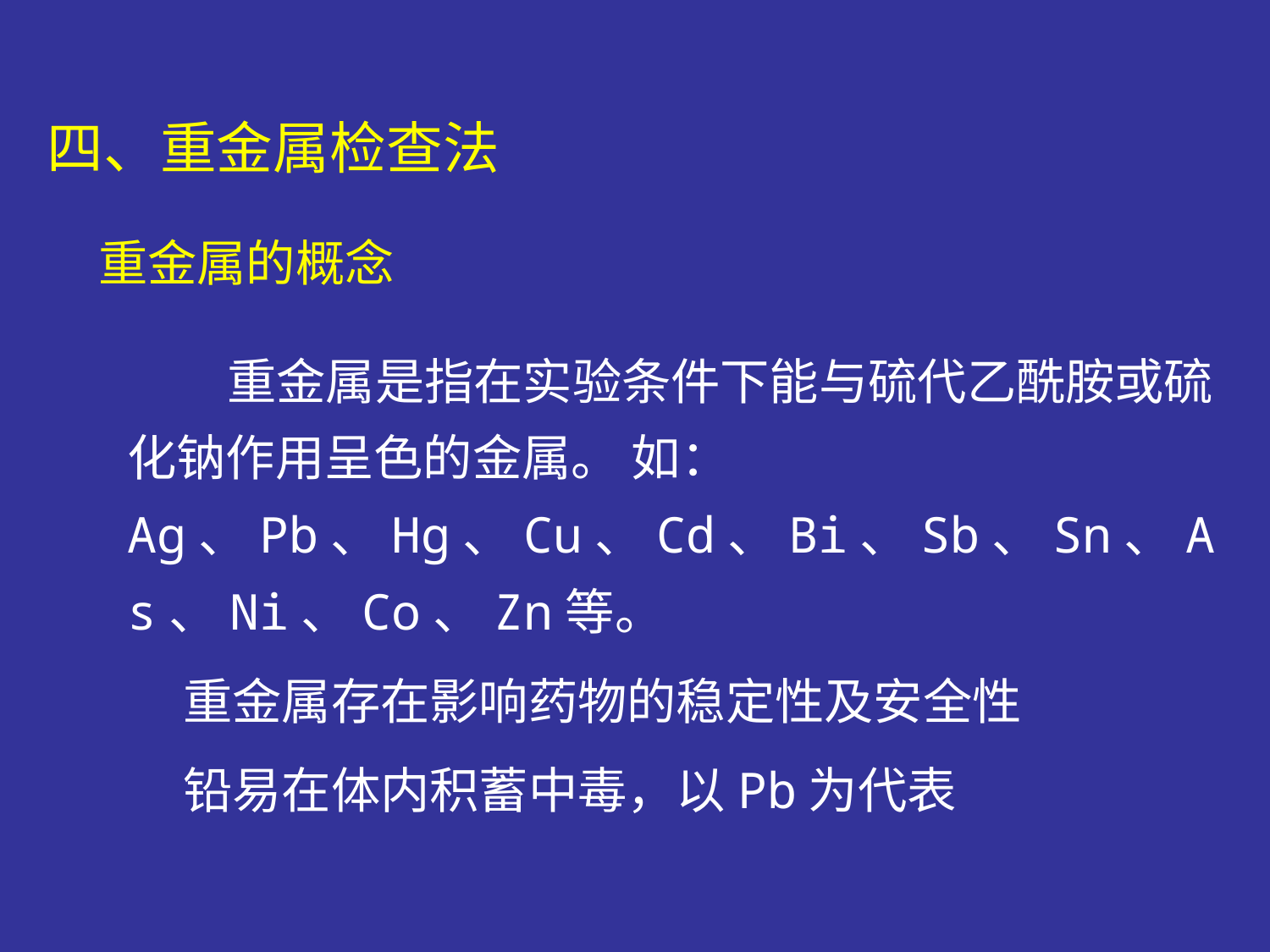

四、重金属检查法
重金属的概念
        重金属是指在实验条件下能与硫代乙酰胺或硫化钠作用呈色的金属。 如：Ag、Pb、Hg、Cu、Cd、Bi、Sb、Sn、As、Ni、Co、Zn等。
    重金属存在影响药物的稳定性及安全性
    铅易在体内积蓄中毒，以Pb为代表